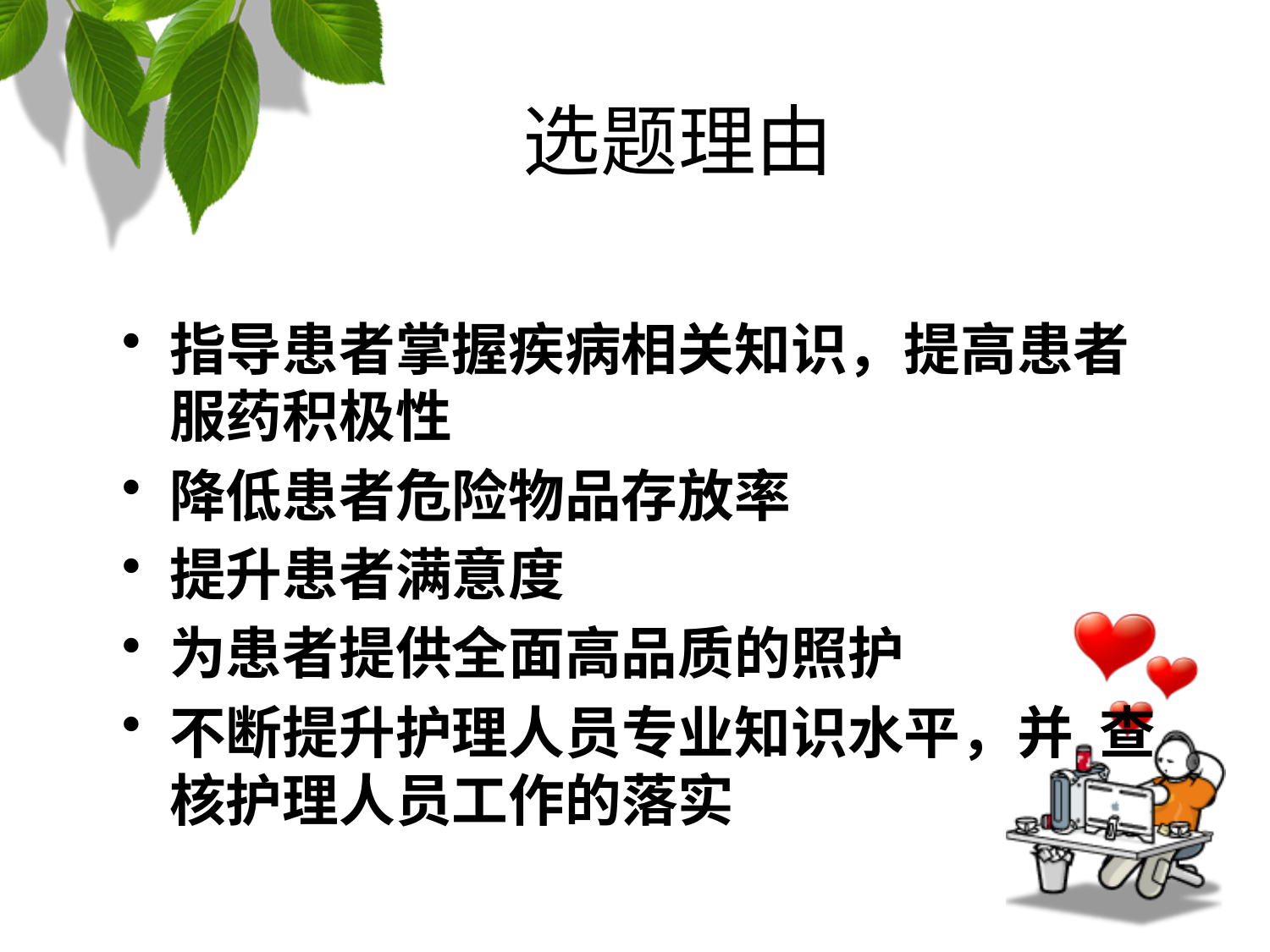

# 选题理由

指导患者掌握疾病相关知识，提高患者服药积极性
降低患者危险物品存放率
提升患者满意度
为患者提供全面高品质的照护
不断提升护理人员专业知识水平，并  查核护理人员工作的落实